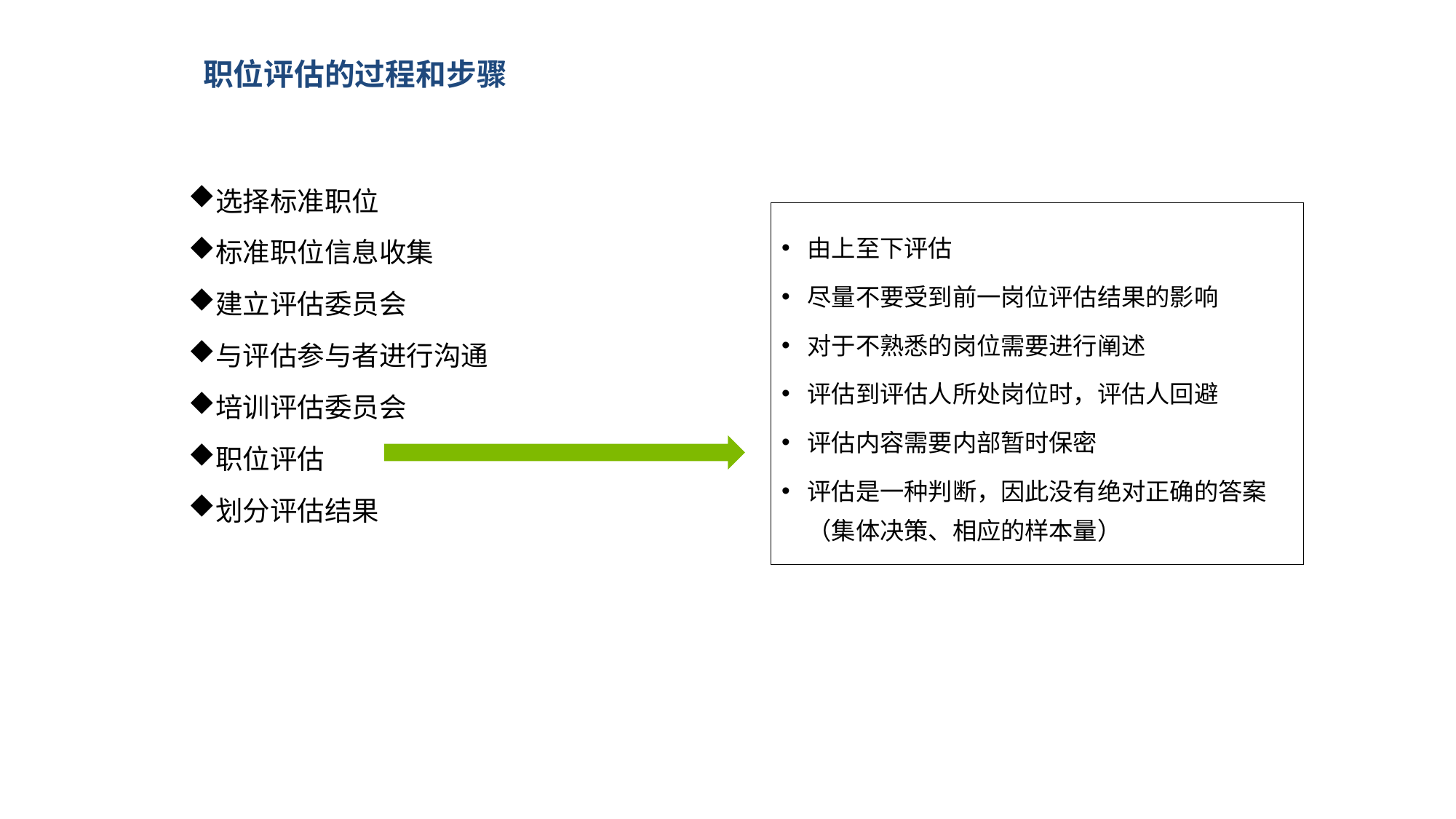

职位评估的过程和步骤
选择标准职位
标准职位信息收集
建立评估委员会
与评估参与者进行沟通
培训评估委员会
职位评估
划分评估结果

由上至下评估
尽量不要受到前一岗位评估结果的影响
对于不熟悉的岗位需要进行阐述
评估到评估人所处岗位时，评估人回避
评估内容需要内部暂时保密
评估是一种判断，因此没有绝对正确的答案（集体决策、相应的样本量）